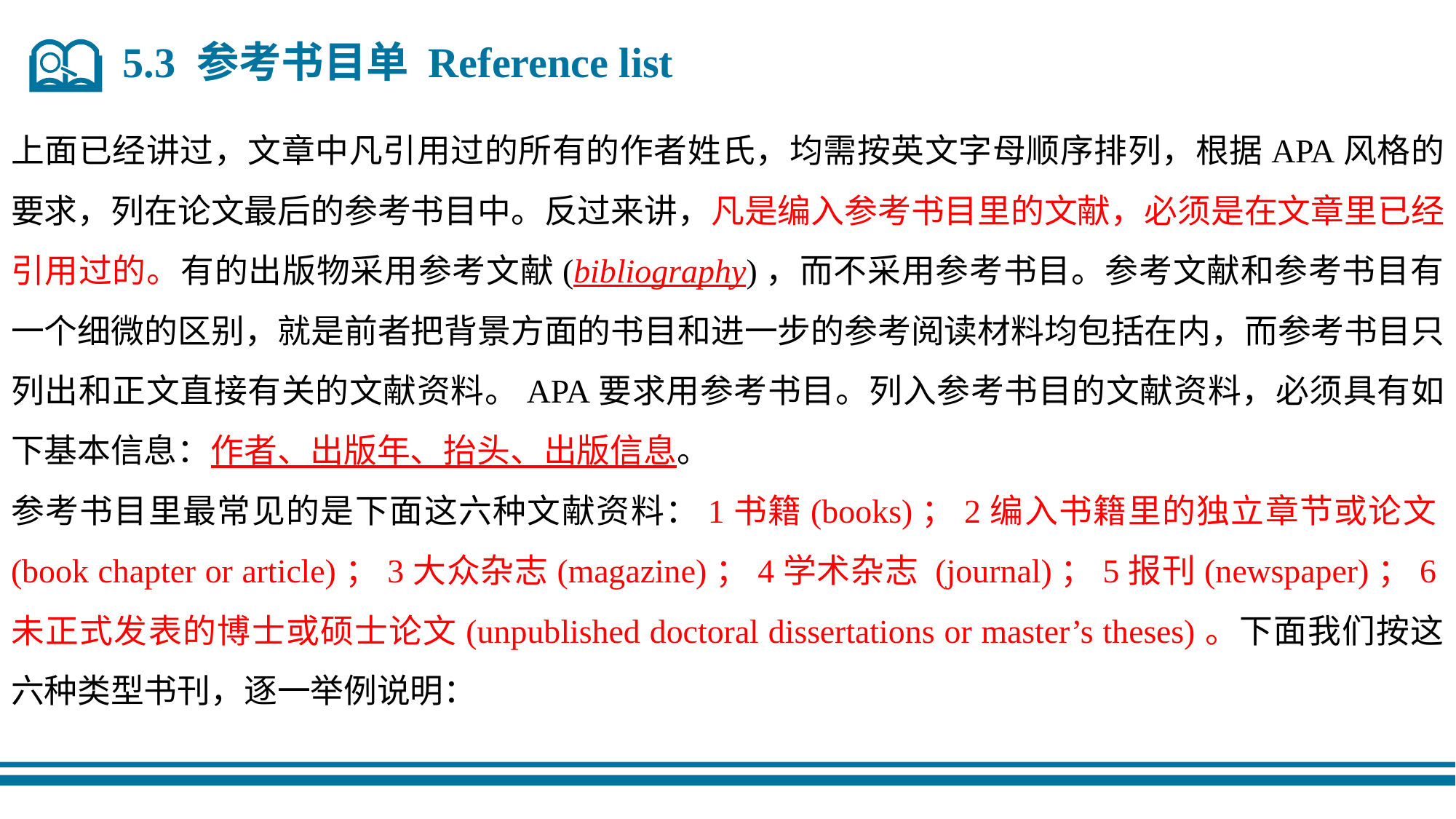

5.3 参考书目单 Reference list
上面已经讲过，文章中凡引用过的所有的作者姓氏，均需按英文字母顺序排列，根据APA风格的要求，列在论文最后的参考书目中。反过来讲，凡是编入参考书目里的文献，必须是在文章里已经引用过的。有的出版物采用参考文献(bibliography)，而不采用参考书目。参考文献和参考书目有一个细微的区别，就是前者把背景方面的书目和进一步的参考阅读材料均包括在内，而参考书目只列出和正文直接有关的文献资料。APA要求用参考书目。列入参考书目的文献资料，必须具有如下基本信息：作者、出版年、抬头、出版信息。
参考书目里最常见的是下面这六种文献资料：1书籍(books)；2编入书籍里的独立章节或论文(book chapter or article)；3大众杂志(magazine)；4学术杂志 (journal)；5报刊(newspaper)；6未正式发表的博士或硕士论文(unpublished doctoral dissertations or master’s theses)。下面我们按这六种类型书刊，逐一举例说明：